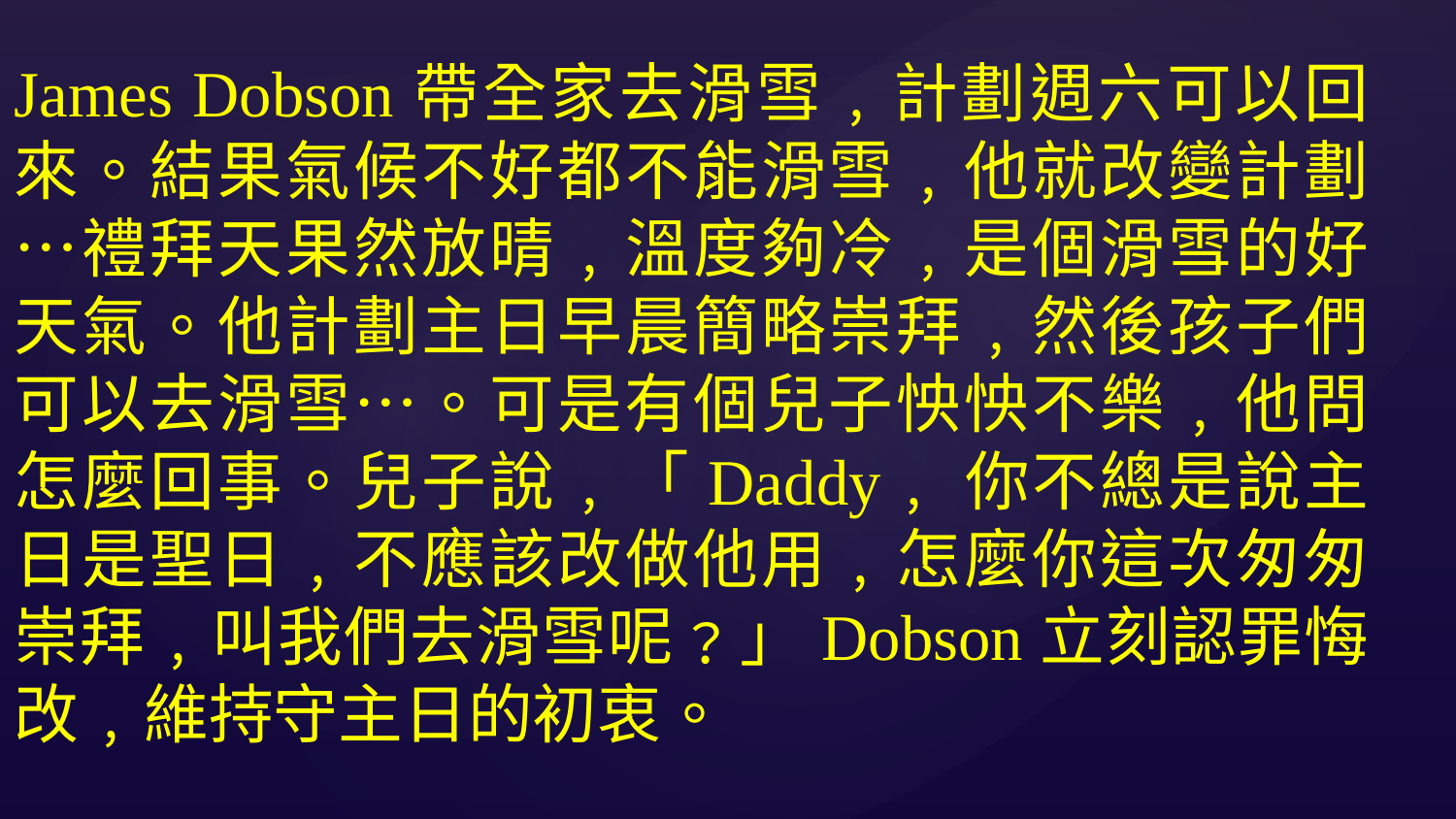

James Dobson帶全家去滑雪﹐計劃週六可以回來。結果氣候不好都不能滑雪﹐他就改變計劃…禮拜天果然放晴﹐溫度夠冷﹐是個滑雪的好天氣。他計劃主日早晨簡略崇拜﹐然後孩子們可以去滑雪…。可是有個兒子怏怏不樂﹐他問怎麼回事。兒子說﹐「Daddy﹐你不總是說主日是聖日﹐不應該改做他用﹐怎麼你這次匆匆崇拜﹐叫我們去滑雪呢﹖」Dobson立刻認罪悔改﹐維持守主日的初衷。